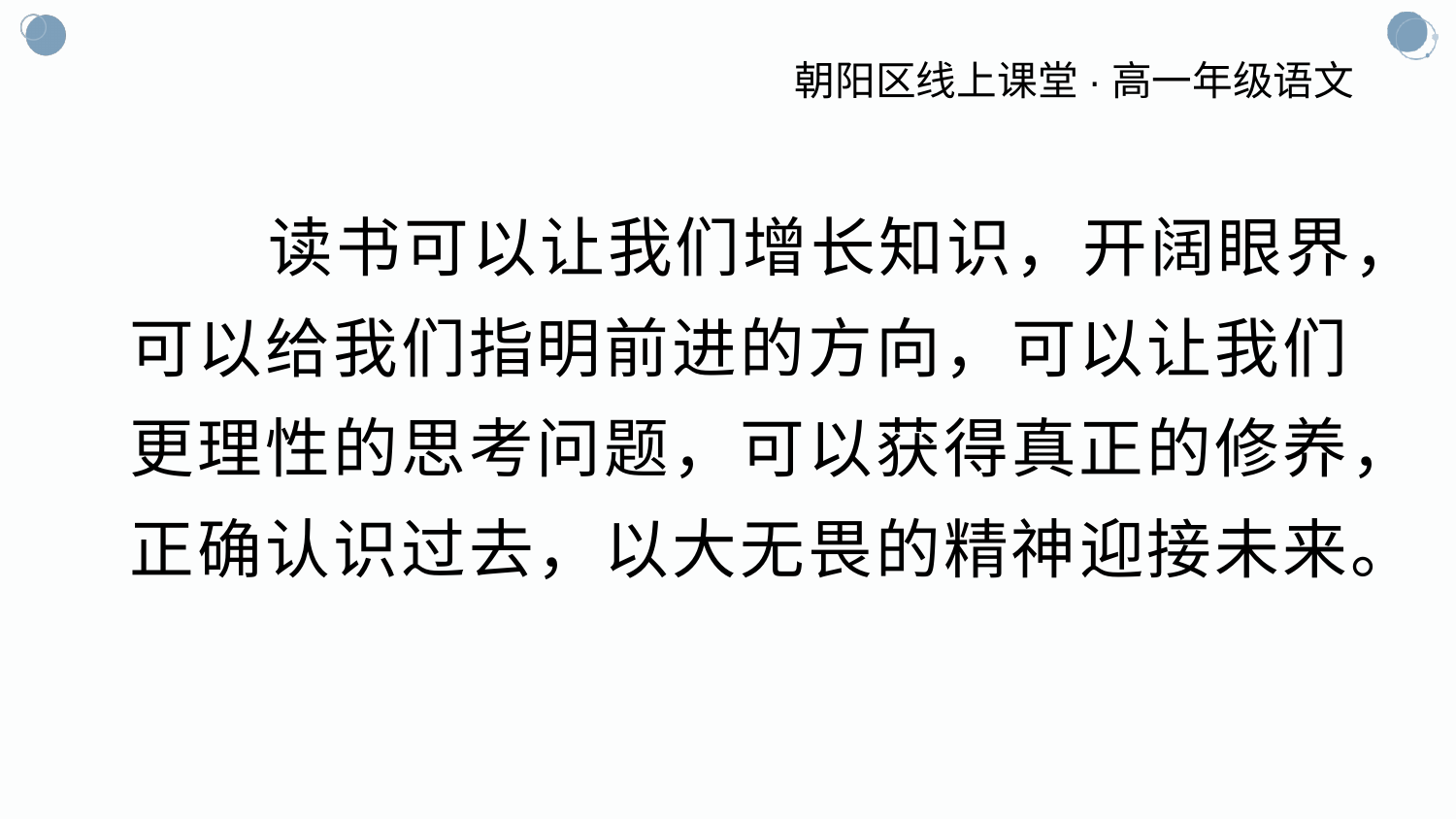

朝阳区线上课堂·高一年级语文
       读书可以让我们增长知识，开阔眼界，可以给我们指明前进的方向，可以让我们更理性的思考问题，可以获得真正的修养，正确认识过去，以大无畏的精神迎接未来。